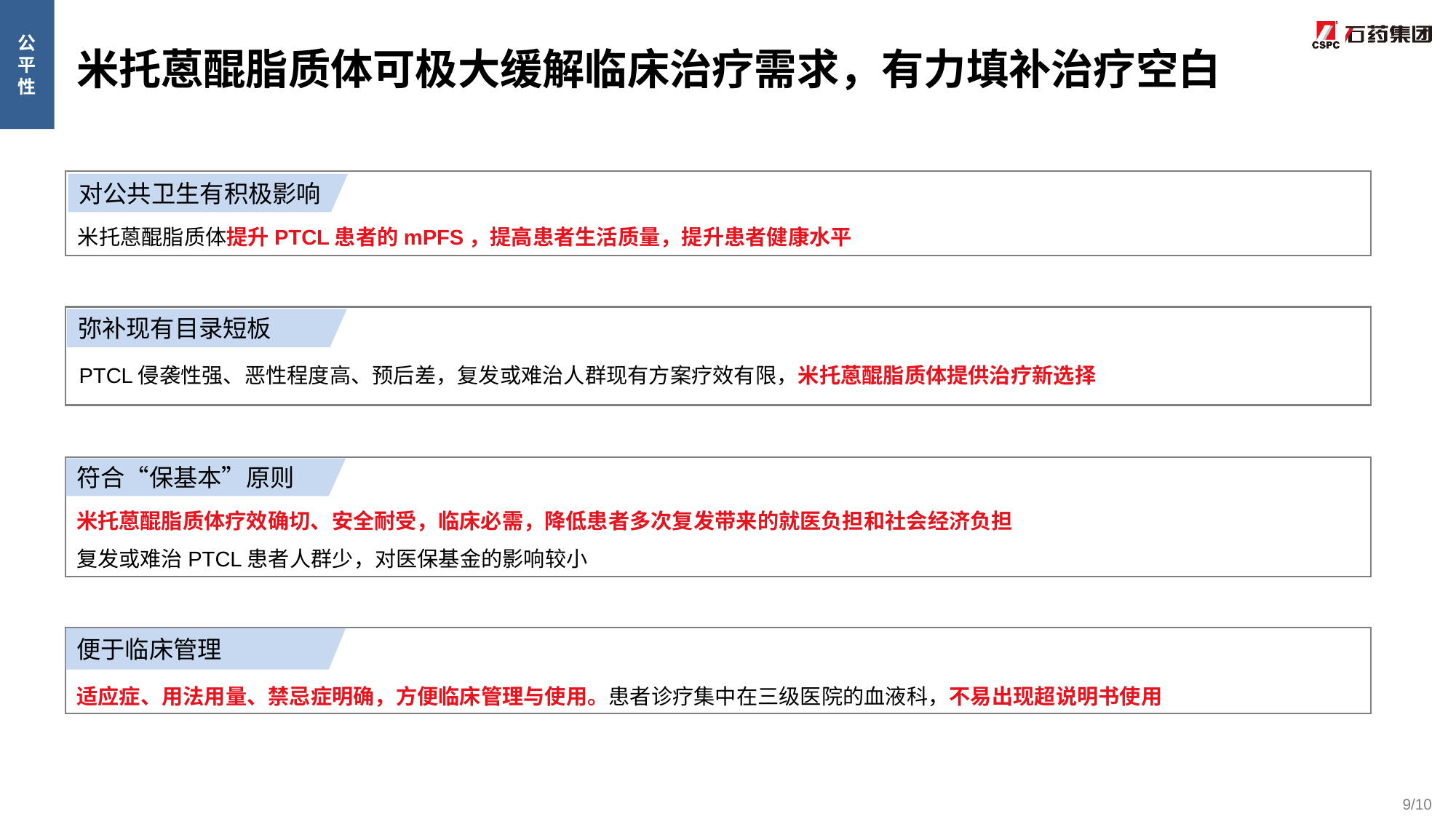

公平性

# 米托蒽醌脂质体可极大缓解临床治疗需求，有力填补治疗空白

对公共卫生有积极影响
米托蒽醌脂质体提升PTCL患者的mPFS，提高患者生活质量，提升患者健康水平

弥补现有目录短板
PTCL侵袭性强、恶性程度高、预后差，复发或难治人群现有方案疗效有限，米托蒽醌脂质体提供治疗新选择

符合“保基本”原则
米托蒽醌脂质体疗效确切、安全耐受，临床必需，降低患者多次复发带来的就医负担和社会经济负担
复发或难治PTCL患者人群少，对医保基金的影响较小

便于临床管理
适应症、用法用量、禁忌症明确，方便临床管理与使用。患者诊疗集中在三级医院的⾎液科，不易出现超说明书使用
9/10